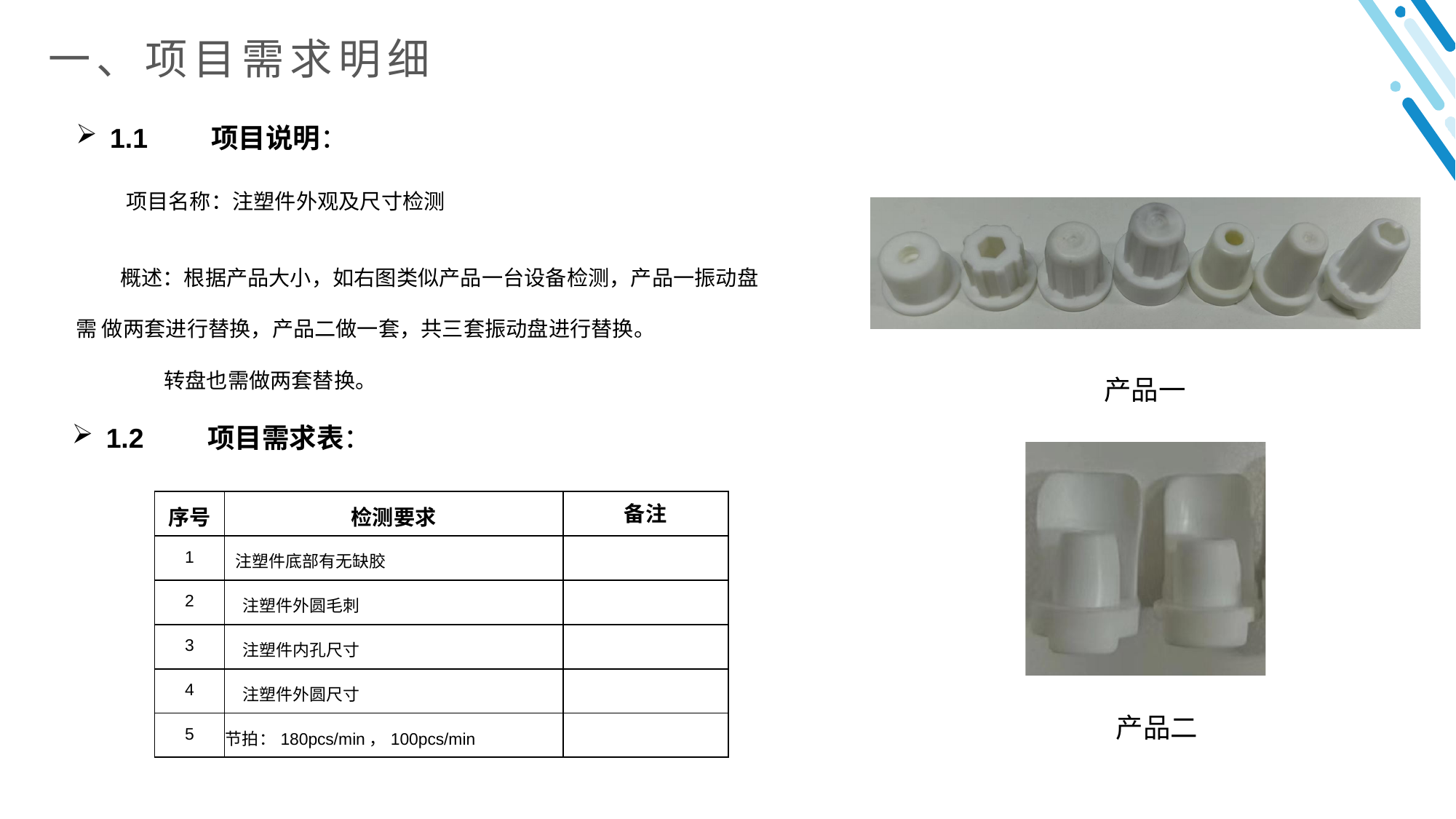

# 一、项目需求明细
1.1	项目说明：

项目名称：注塑件外观及尺寸检测

概述：根据产品大小，如右图类似产品一台设备检测，产品一振动盘需 做两套进行替换，产品二做一套，共三套振动盘进行替换。

转盘也需做两套替换。

1.2	项目需求表：
产品一

| 序号 | 检测要求 | 备注 |
| --- | --- | --- |
| 1 | 注塑件底部有无缺胶 |  |
| 2 | 注塑件外圆毛刺 |  |
| 3 | 注塑件内孔尺寸 |  |
| 4 | 注塑件外圆尺寸 |  |
| 5 | 节拍：180pcs/min，100pcs/min |  |
产品二